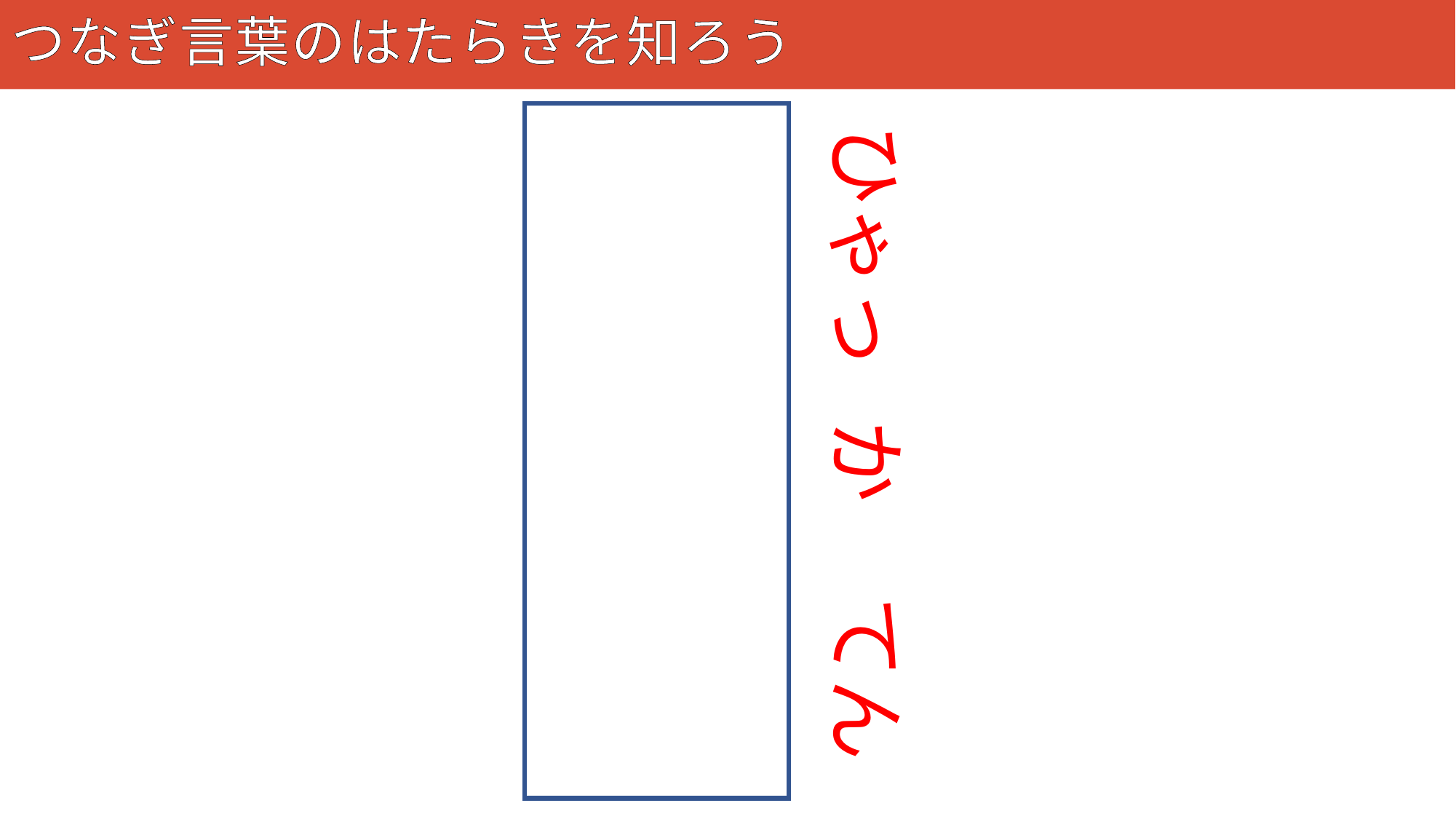

# つなぎ言葉のはたらきを知ろう
88

百貨店
ひゃっ
か
てん